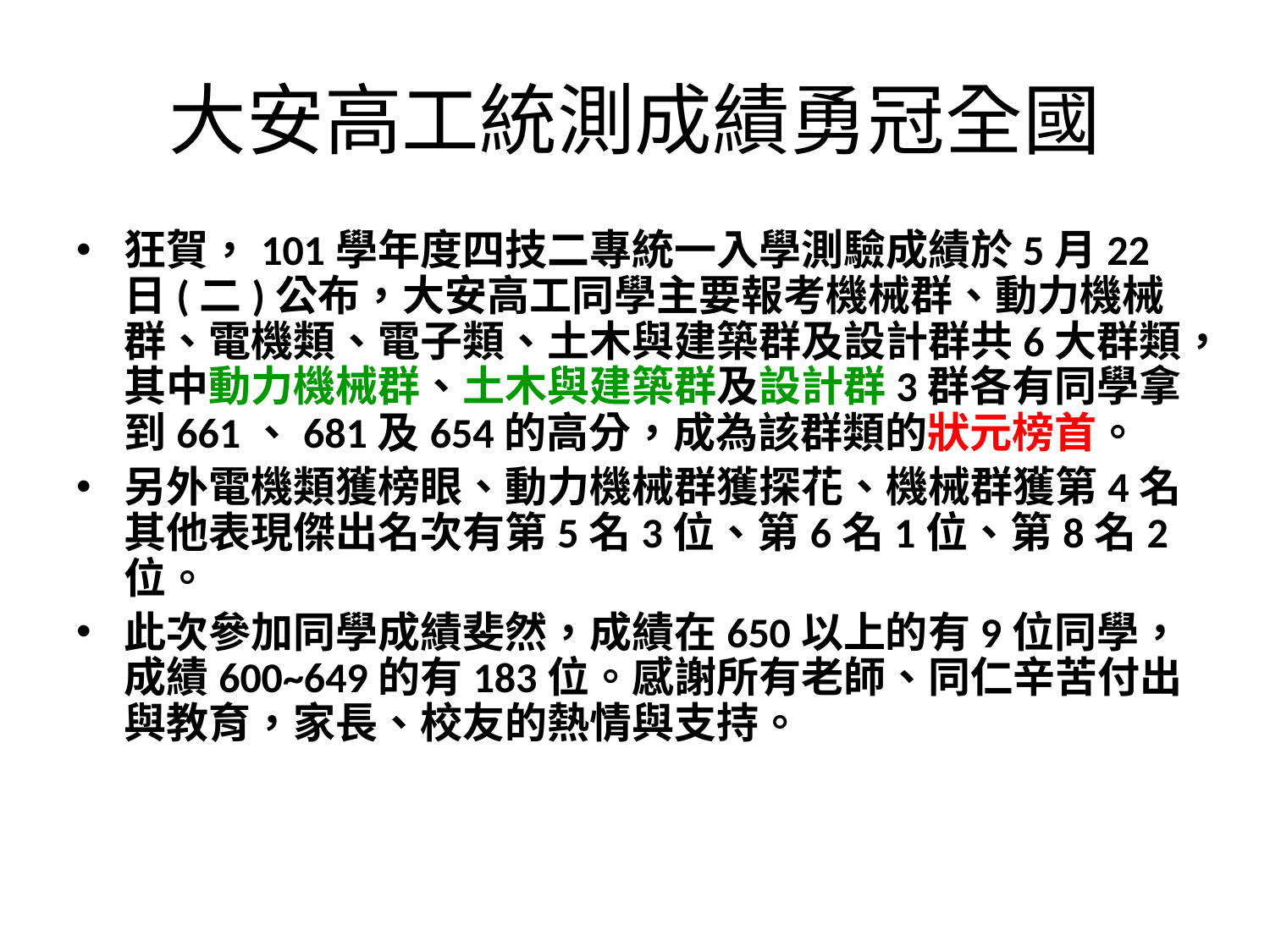

# 大安高工統測成績勇冠全國
狂賀，101學年度四技二專統一入學測驗成績於5月22日(二)公布，大安高工同學主要報考機械群、動力機械群、電機類、電子類、土木與建築群及設計群共6大群類，其中動力機械群、土木與建築群及設計群3群各有同學拿到661、681及654的高分，成為該群類的狀元榜首。
另外電機類獲榜眼、動力機械群獲探花、機械群獲第4名其他表現傑出名次有第5名3位、第6名1位、第8名2位。
此次參加同學成績斐然，成績在650以上的有9位同學，成績600~649的有183位。感謝所有老師、同仁辛苦付出與教育，家長、校友的熱情與支持。